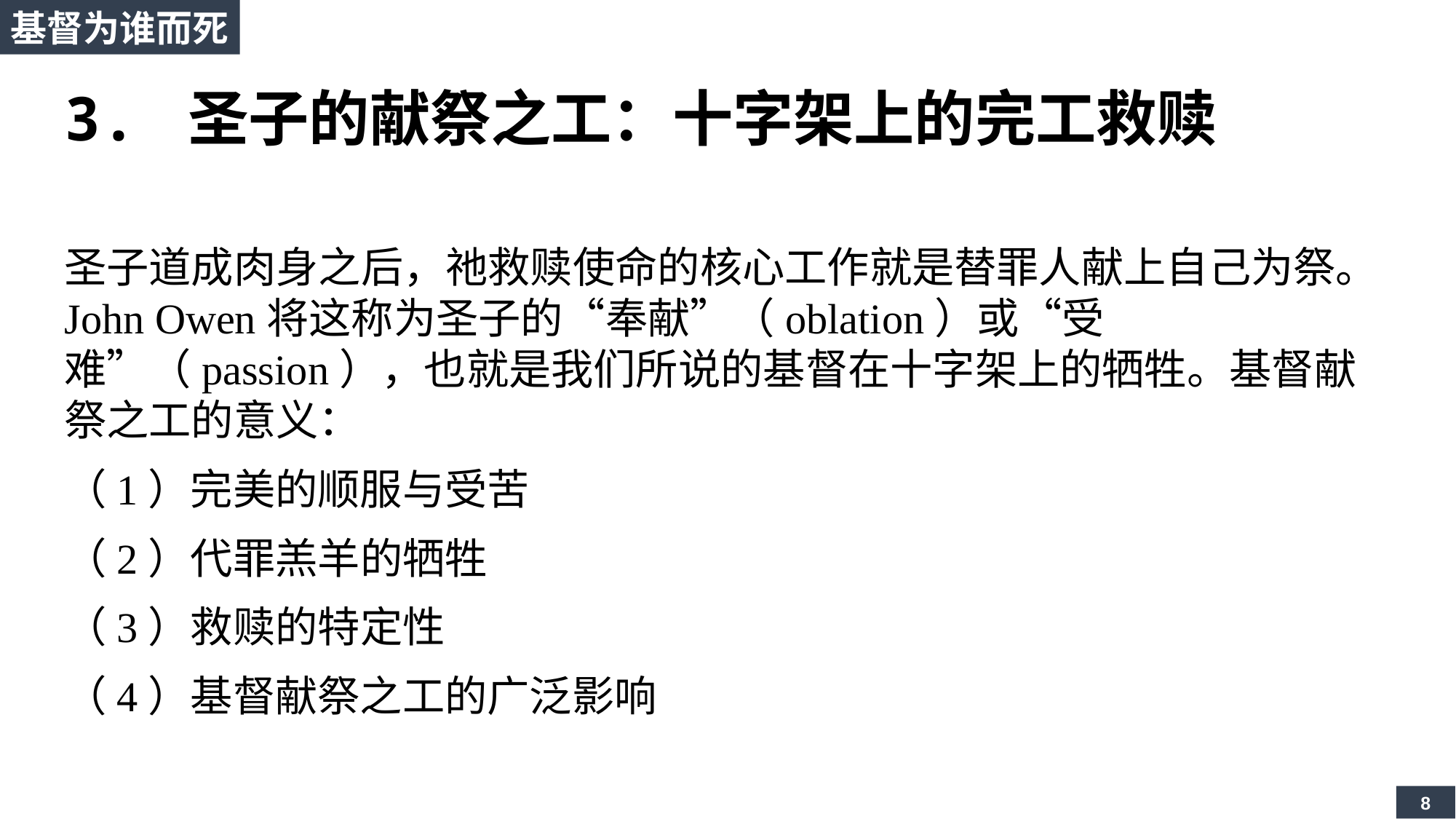

基督为谁而死
3. 圣子的献祭之工：十字架上的完工救赎

圣子道成肉身之后，祂救赎使命的核心工作就是替罪人献上自己为祭。John Owen将这称为圣子的“奉献”（oblation）或“受难”（passion），也就是我们所说的基督在十字架上的牺牲。基督献祭之工的意义：
（1）完美的顺服与受苦
（2）代罪羔羊的牺牲
（3）救赎的特定性
（4）基督献祭之工的广泛影响
8